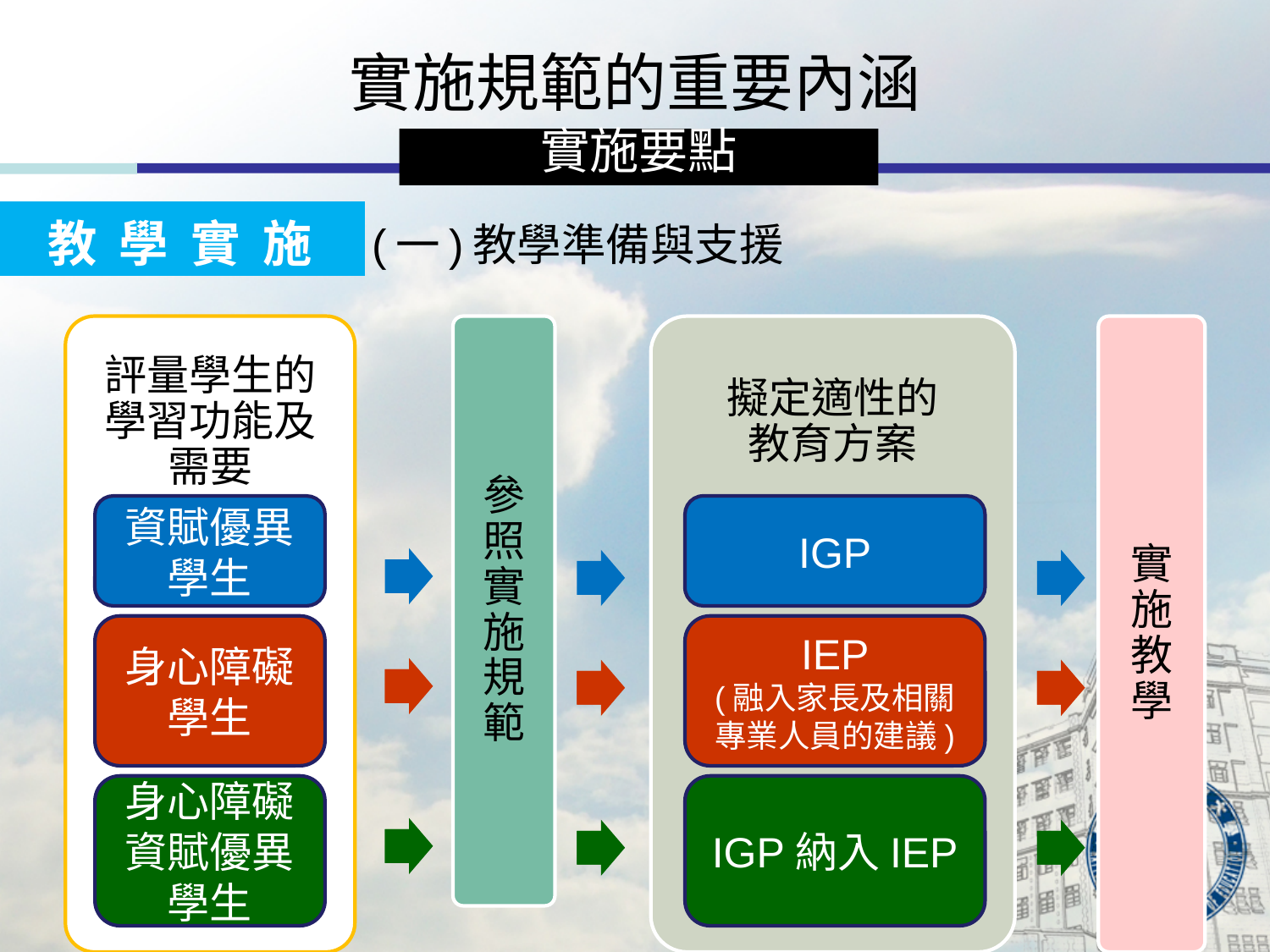

實施規範的重要內涵
實施要點

課  程  發  展
教  學  實  施

# (一)教學準備與支援

評量學生的學習功能及需要

參照實施規範

擬定適性的
教育方案

實施教學
資賦優異學生
IGP

身心障礙學生
IEP
(融入家長及相關專業人員的建議)

身心障礙資賦優異學生
IGP納入IEP